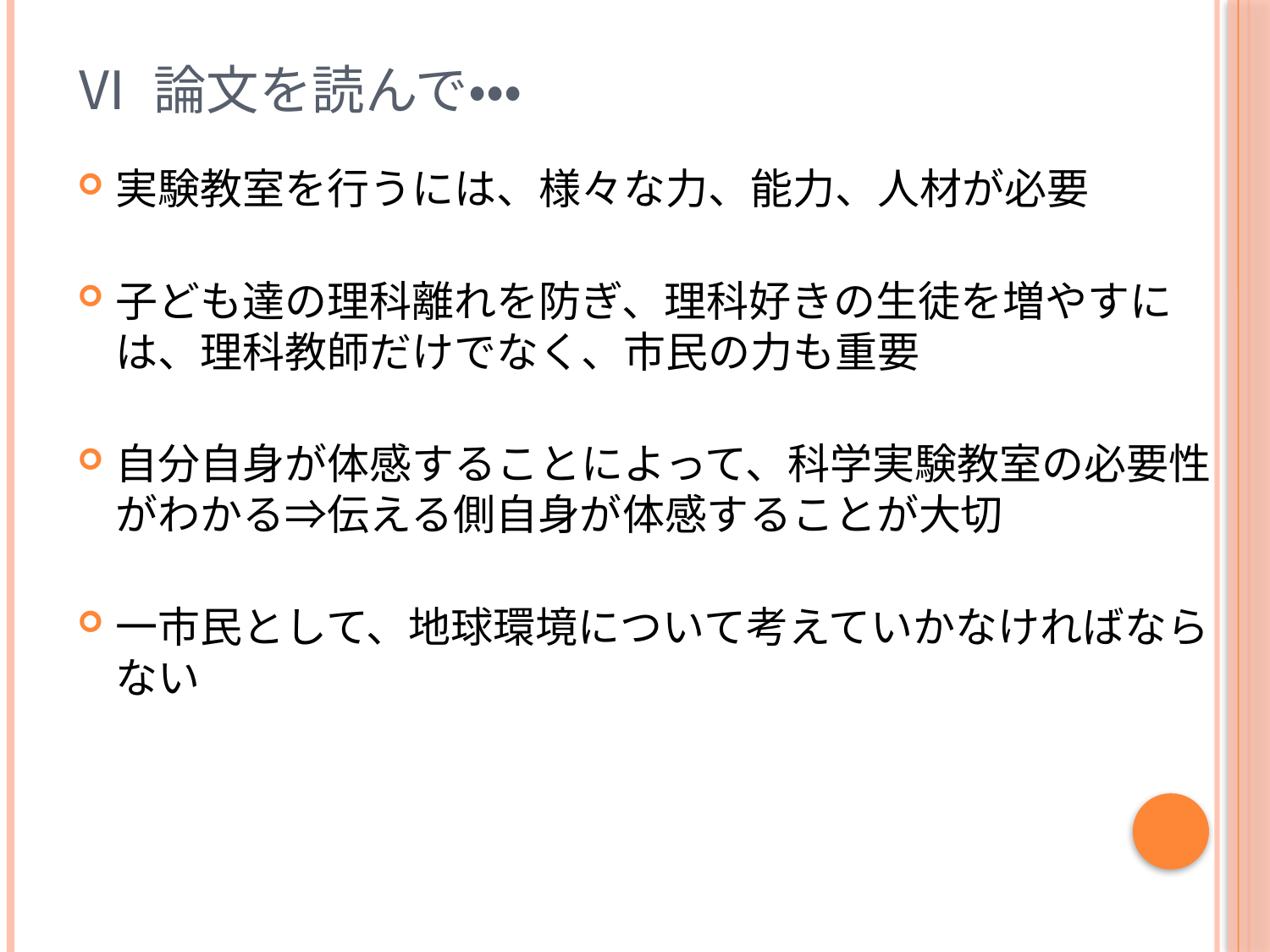

# Ⅵ 論文を読んで・・・
実験教室を行うには、様々な力、能力、人材が必要
子ども達の理科離れを防ぎ、理科好きの生徒を増やすには、理科教師だけでなく、市民の力も重要
自分自身が体感することによって、科学実験教室の必要性がわかる⇒伝える側自身が体感することが大切
一市民として、地球環境について考えていかなければならない